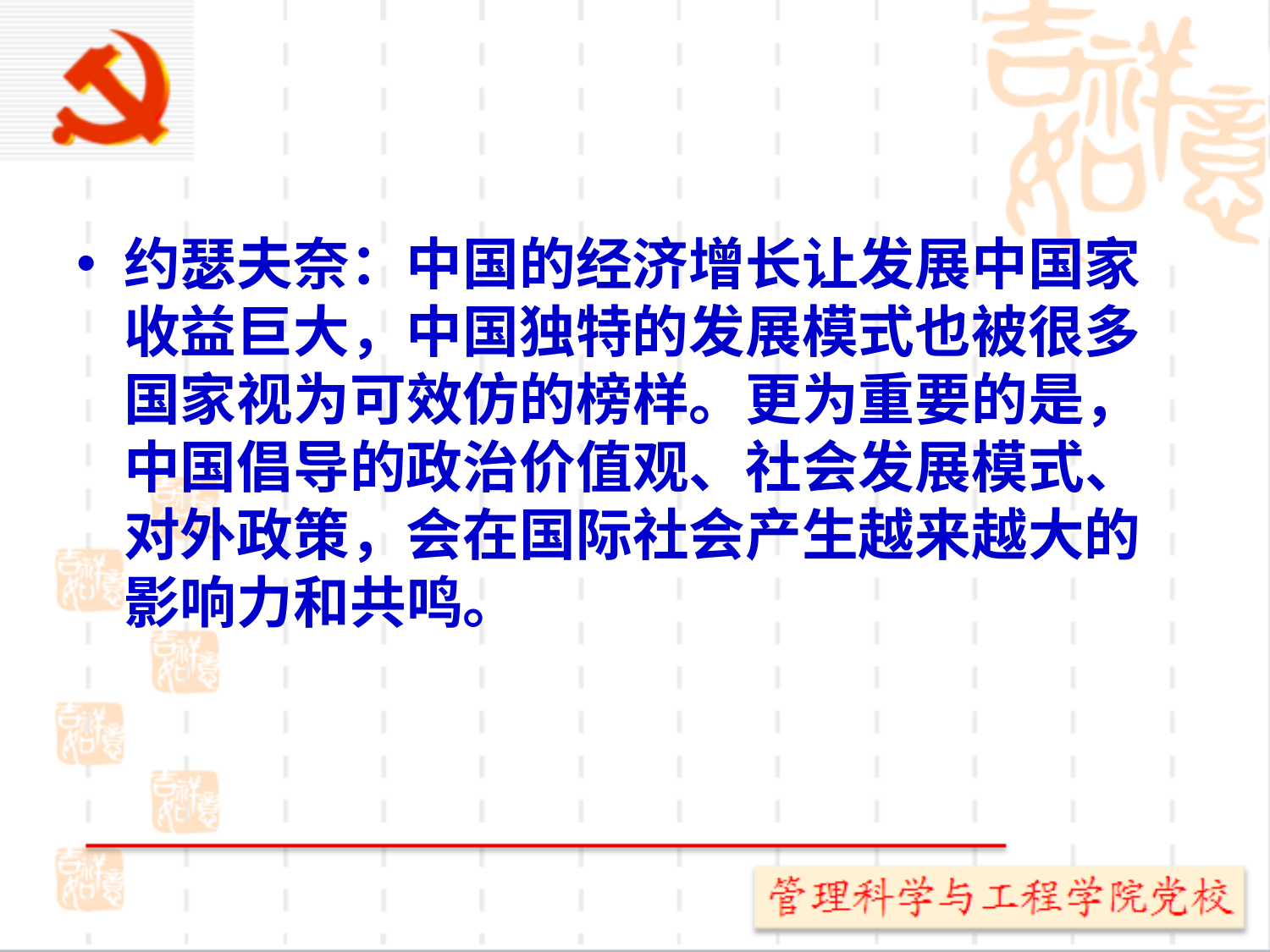

#
约瑟夫奈：中国的经济增长让发展中国家收益巨大，中国独特的发展模式也被很多国家视为可效仿的榜样。更为重要的是，中国倡导的政治价值观、社会发展模式、对外政策，会在国际社会产生越来越大的影响力和共鸣。